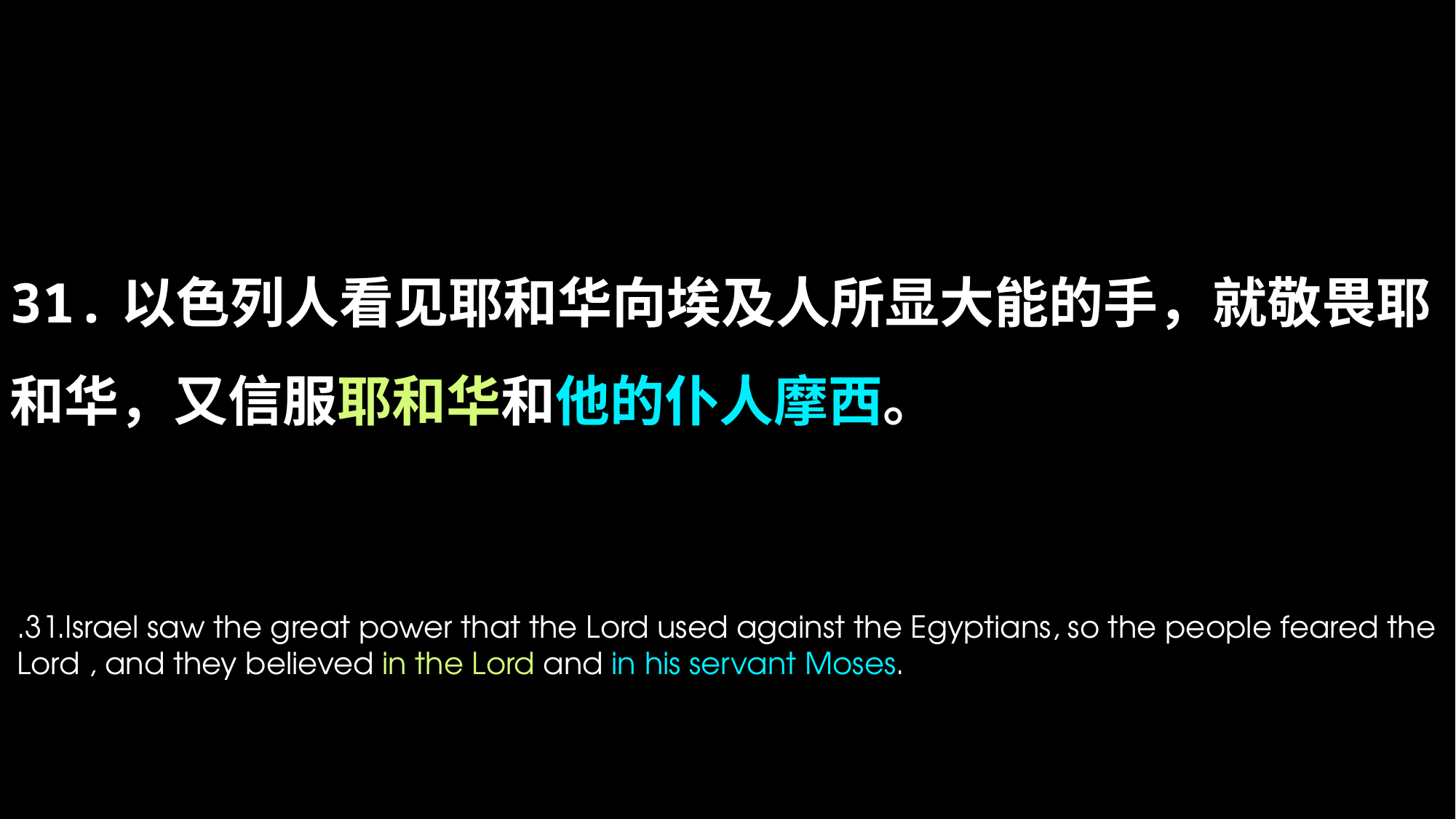

31.以色列人看见耶和华向埃及人所显大能的手，就敬畏耶和华，又信服耶和华和他的仆人摩西。

.31.Israel saw the great power that the Lord used against the Egyptians, so the people feared the Lord , and they believed in the Lord and in his servant Moses.